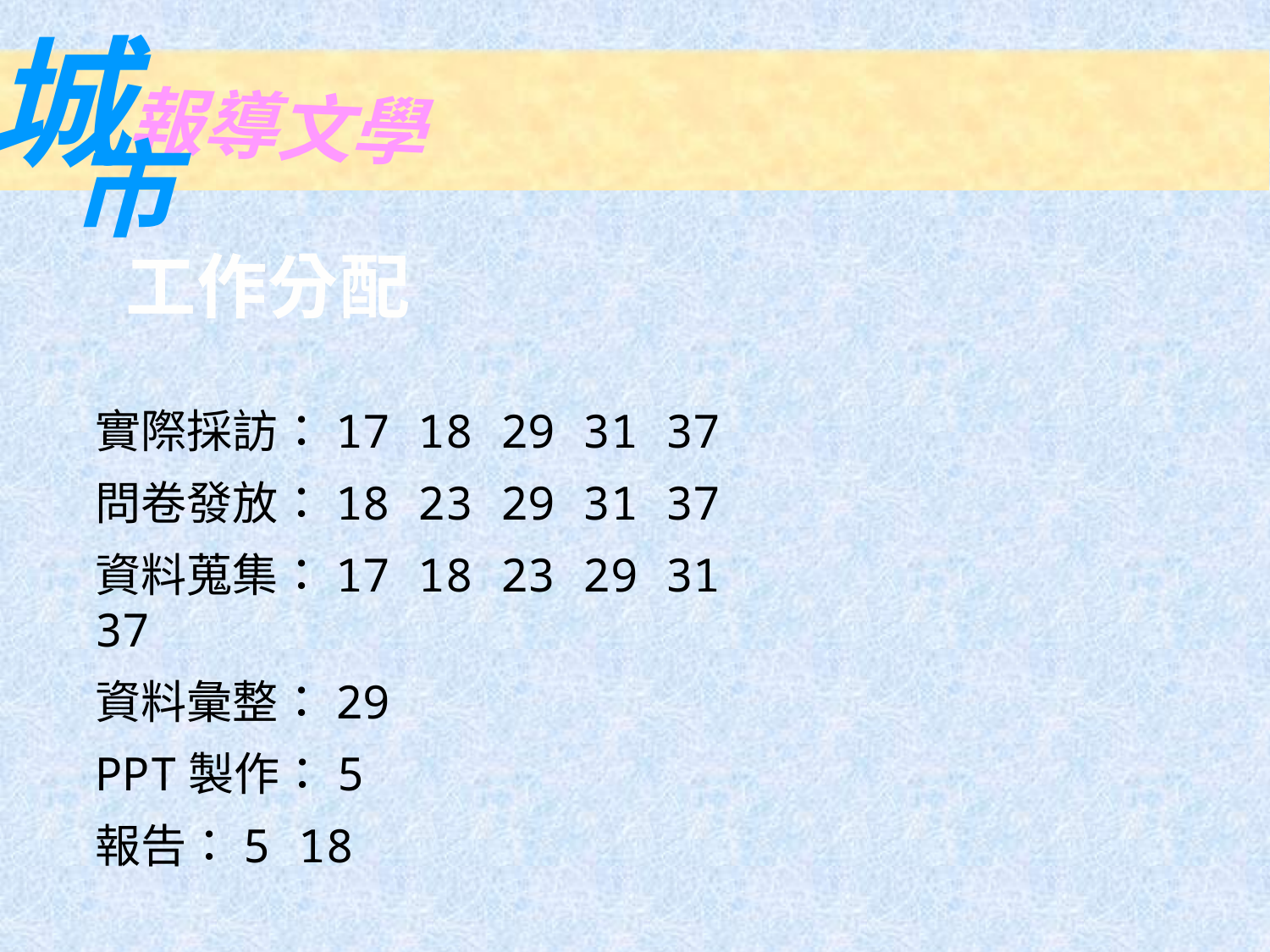

城

報導文學
市
工作分配
實際採訪：17 18 29 31 37

問卷發放：18 23 29 31 37

資料蒐集：17 18 23 29 31 37

資料彙整：29

PPT製作：5

報告：5 18